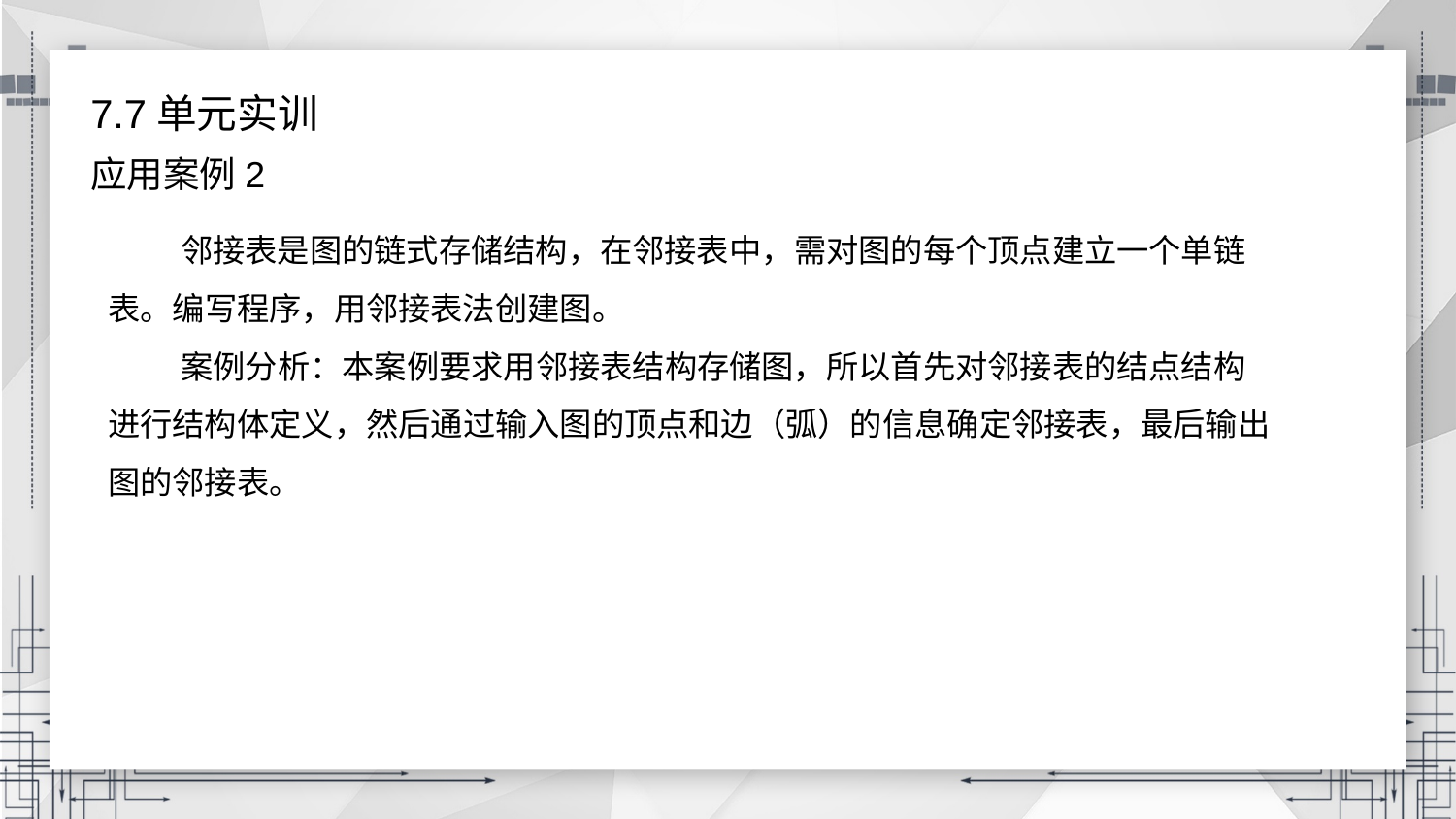

7.7单元实训
应用案例2
邻接表是图的链式存储结构，在邻接表中，需对图的每个顶点建立一个单链表。编写程序，用邻接表法创建图。
案例分析：本案例要求用邻接表结构存储图，所以首先对邻接表的结点结构进行结构体定义，然后通过输入图的顶点和边（弧）的信息确定邻接表，最后输出图的邻接表。